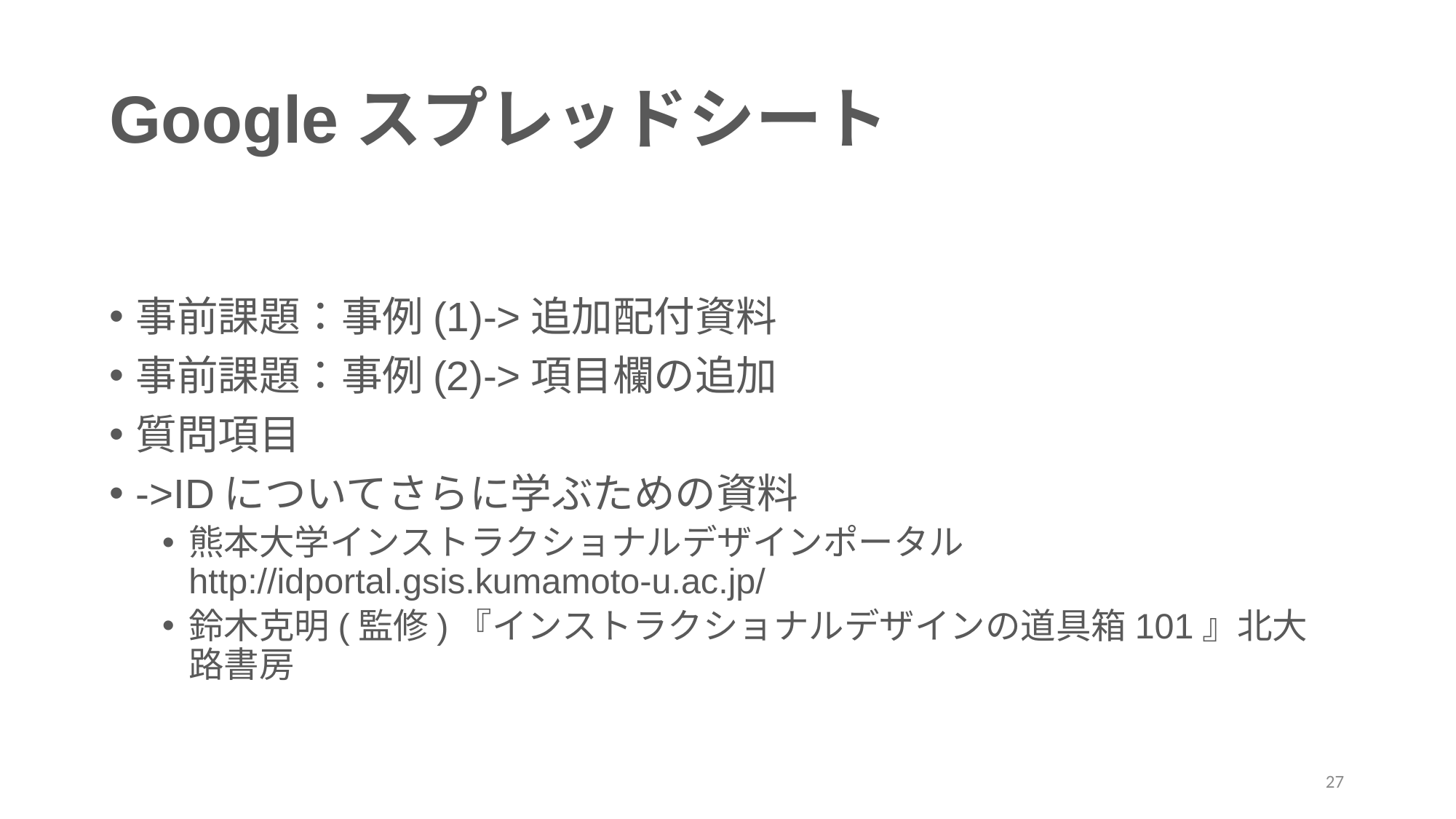

# Googleスプレッドシート
事前課題：事例(1)->追加配付資料
事前課題：事例(2)->項目欄の追加
質問項目
->IDについてさらに学ぶための資料
熊本大学インストラクショナルデザインポータル http://idportal.gsis.kumamoto-u.ac.jp/
鈴木克明(監修)『インストラクショナルデザインの道具箱101』北大路書房
27